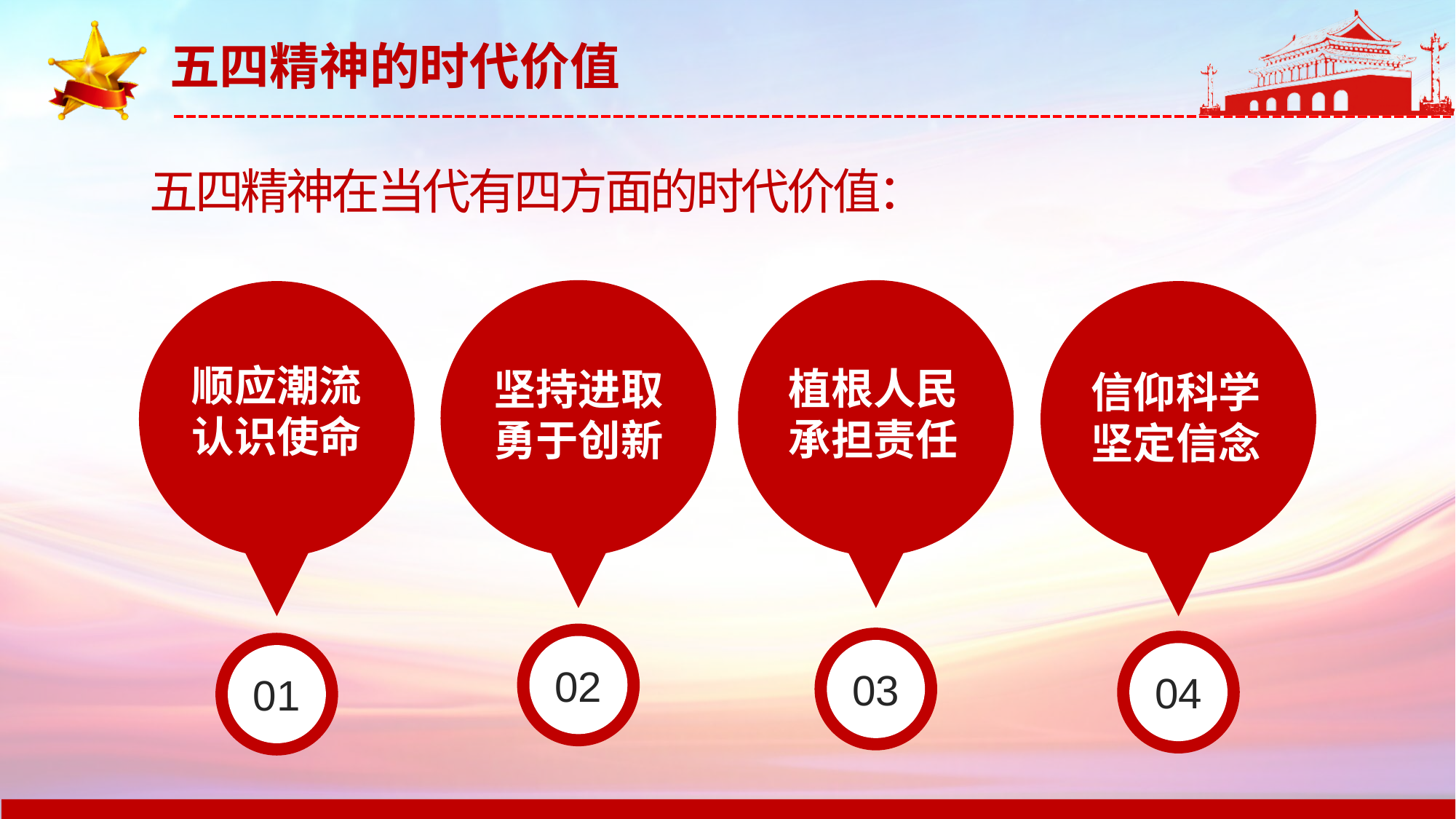

五四精神在当代有四方面的时代价值：

顺应潮流
认识使命
植根人民
承担责任
坚持进取
勇于创新
信仰科学
坚定信念

02

03

04

01